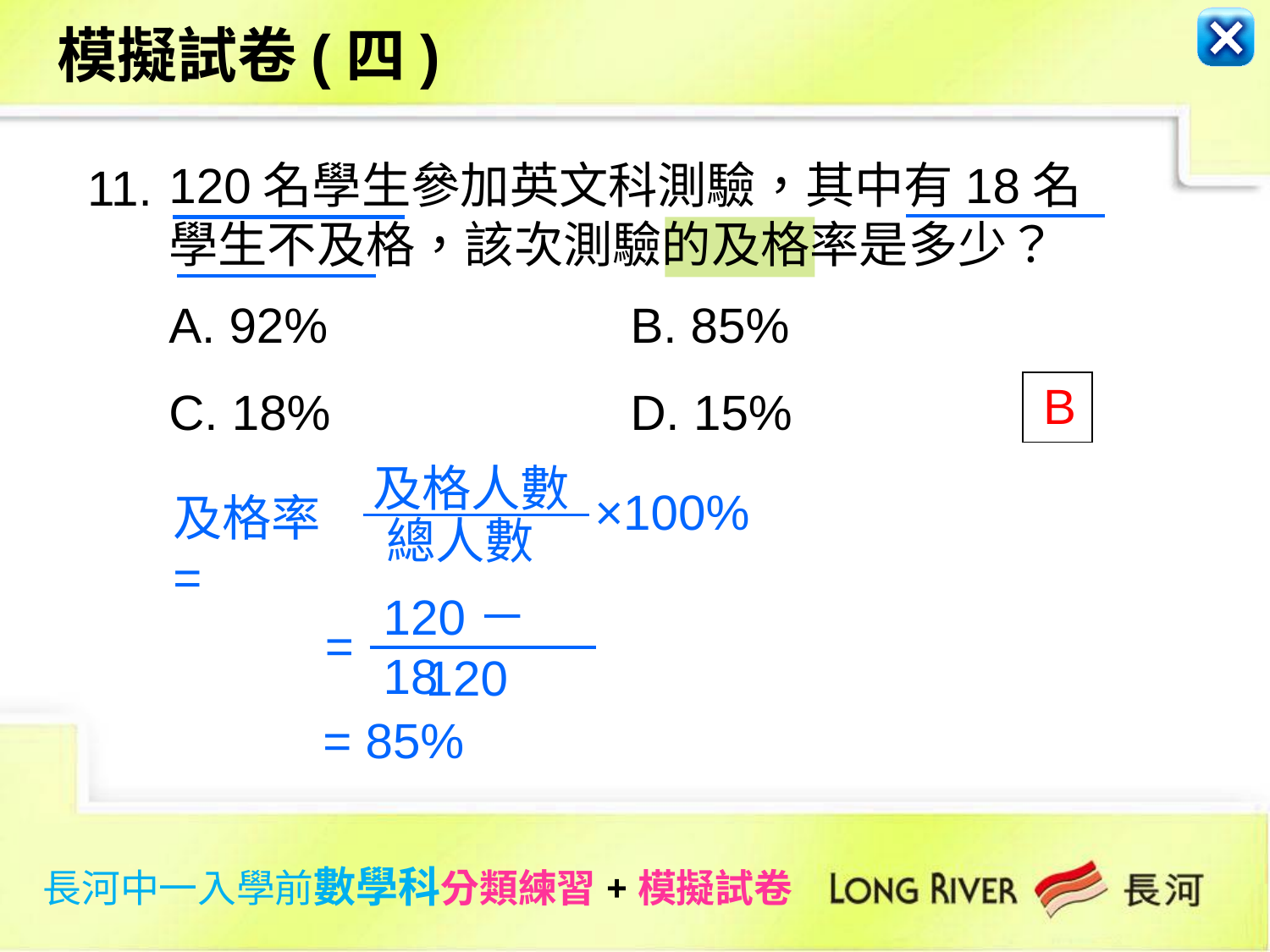

模擬試卷(四)
11.
120名學生參加英文科測驗，其中有18名學生不及格，該次測驗的及格率是多少？
A. 92%	B. 85%
C. 18%	D. 15%

 B
及格人數
×100%
及格率=
總人數
120－18
=
120
= 85%